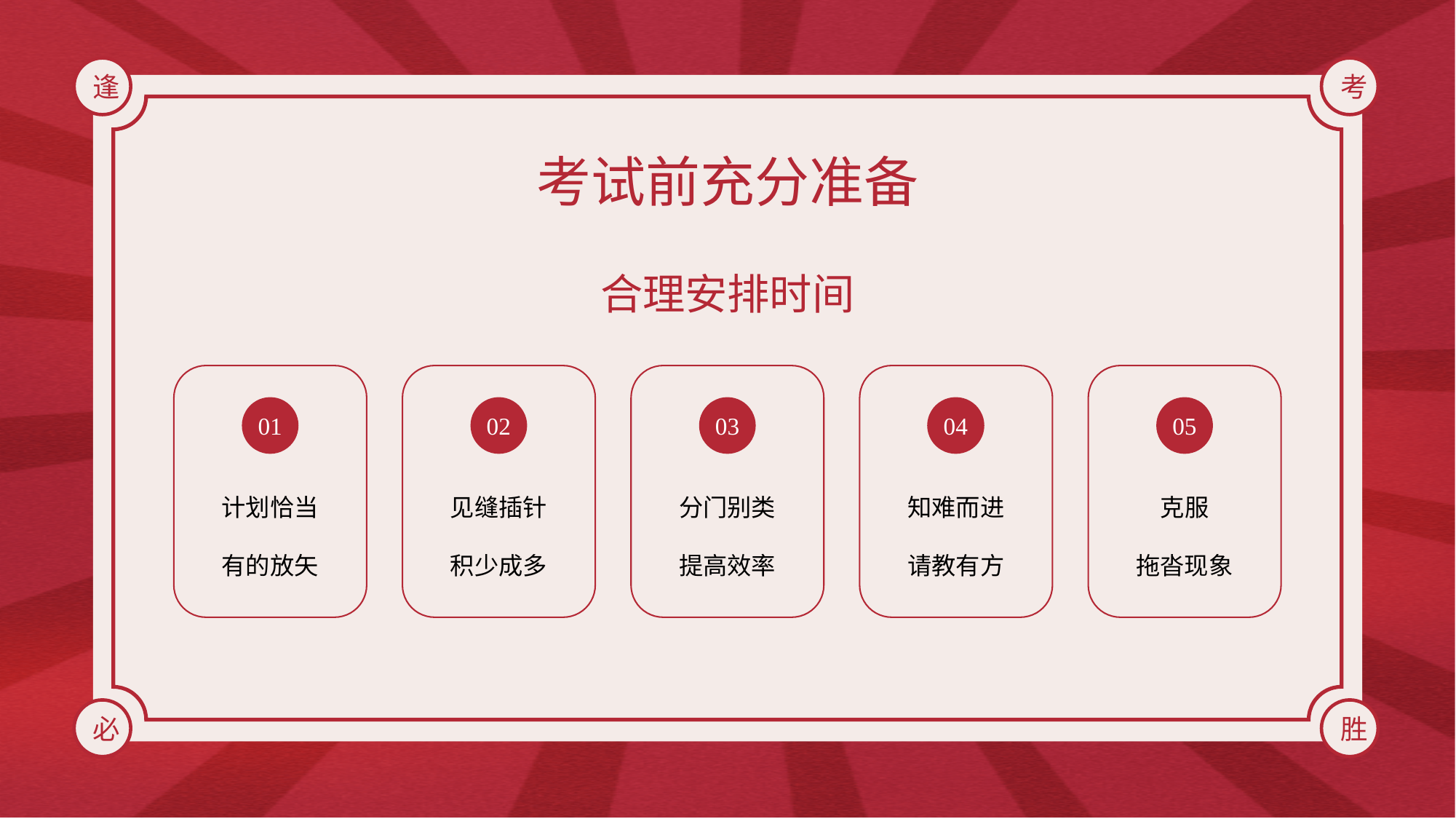

合理安排时间

01
计划恰当
有的放矢

02
见缝插针
积少成多

03
分门别类
提高效率

04
知难而进
请教有方

05
克服
拖沓现象